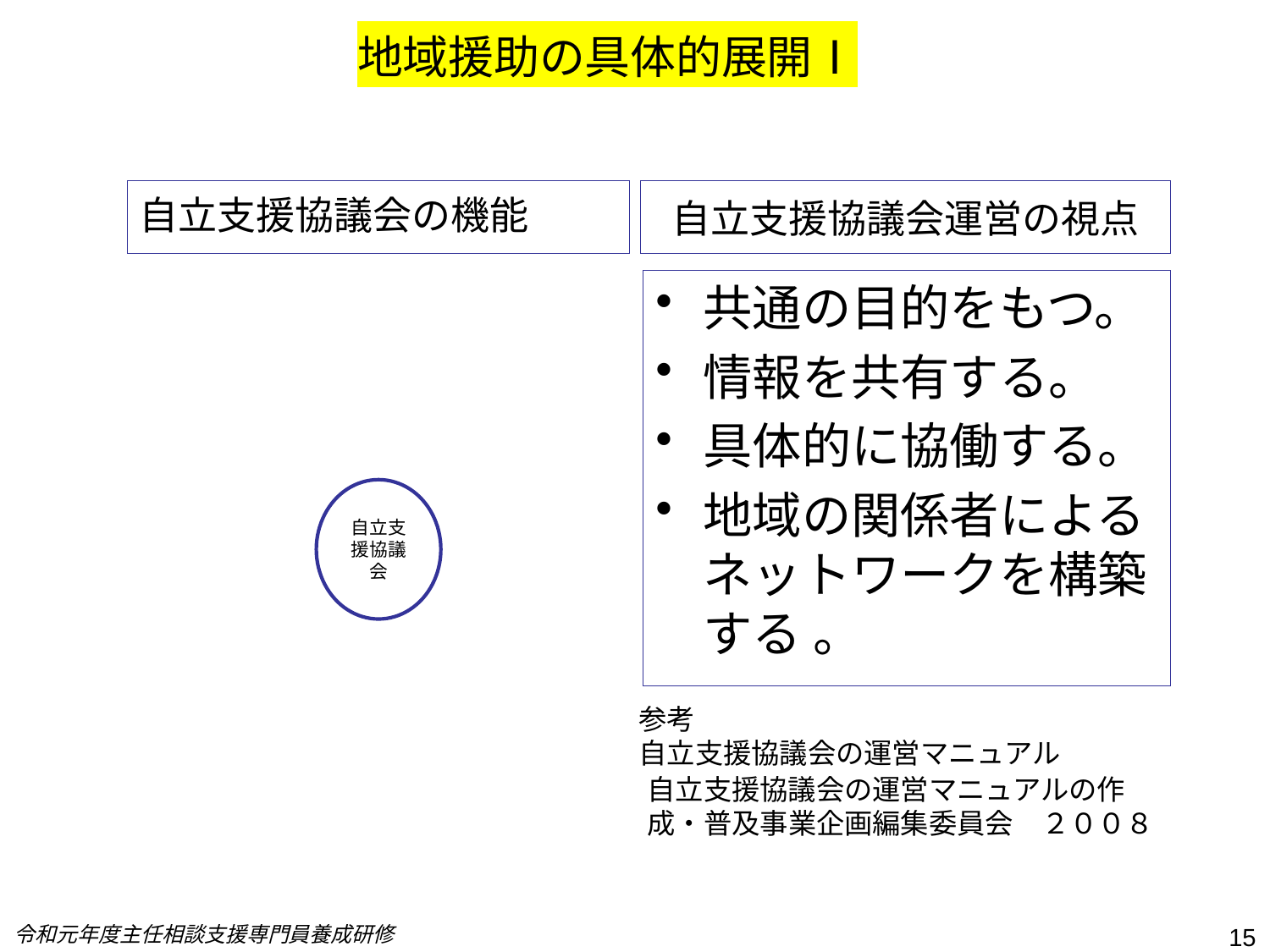

地域援助の具体的展開Ⅰ
自立支援協議会の機能
# 自立支援協議会運営の視点
自立支援協議会
共通の目的をもつ。
情報を共有する。
具体的に協働する。
地域の関係者によるネットワークを構築する 。
参考
自立支援協議会の運営マニュアル
自立支援協議会の運営マニュアルの作成・普及事業企画編集委員会　２００８
令和元年度主任相談支援専門員養成研修
15